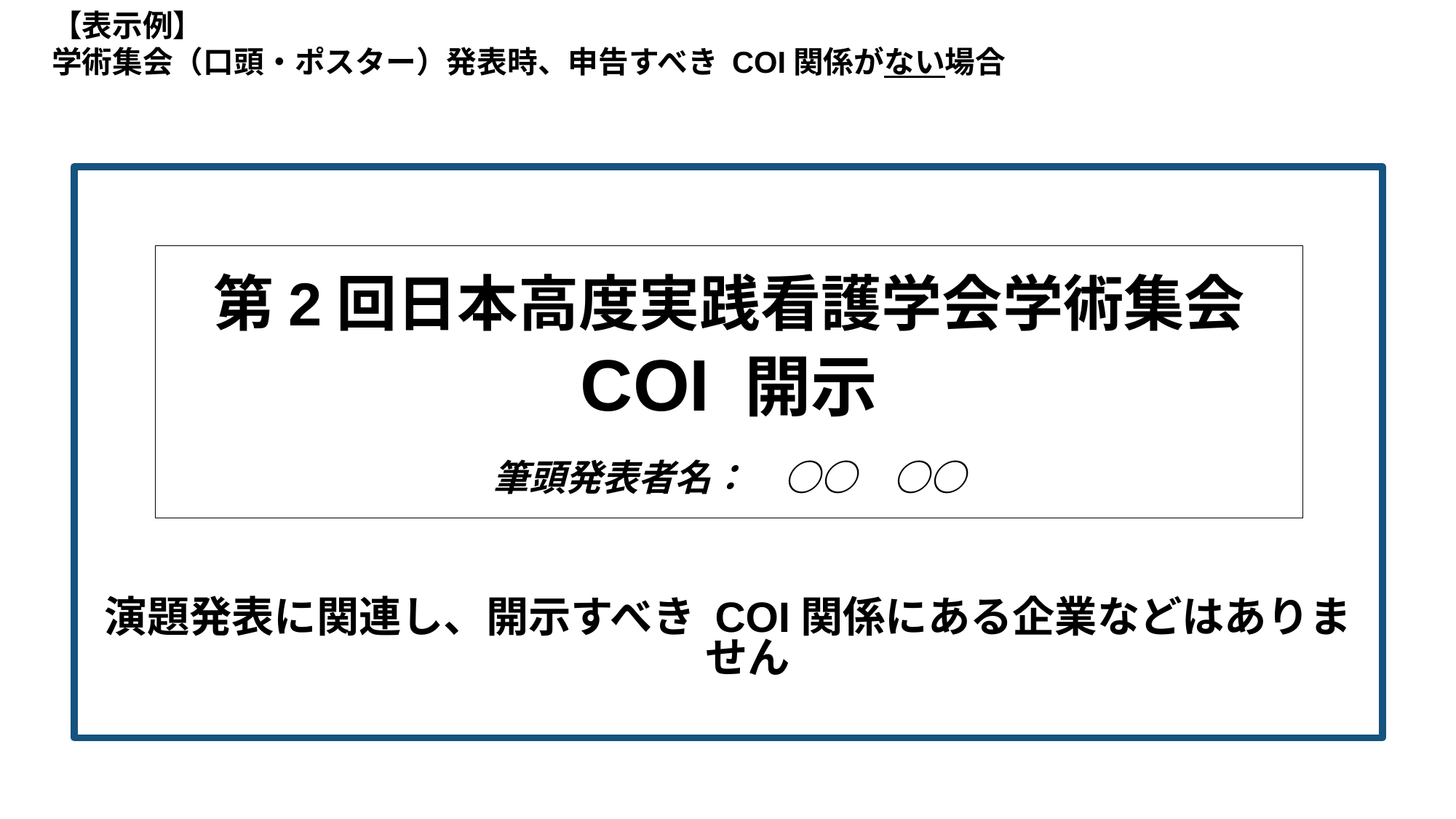

【表示例】
学術集会（口頭・ポスター）発表時、申告すべき COI関係がない場合

第2回日本高度実践看護学会学術集会
COI 開示
　
筆頭発表者名：　○○　○○

演題発表に関連し、開示すべき COI関係にある企業などはありません